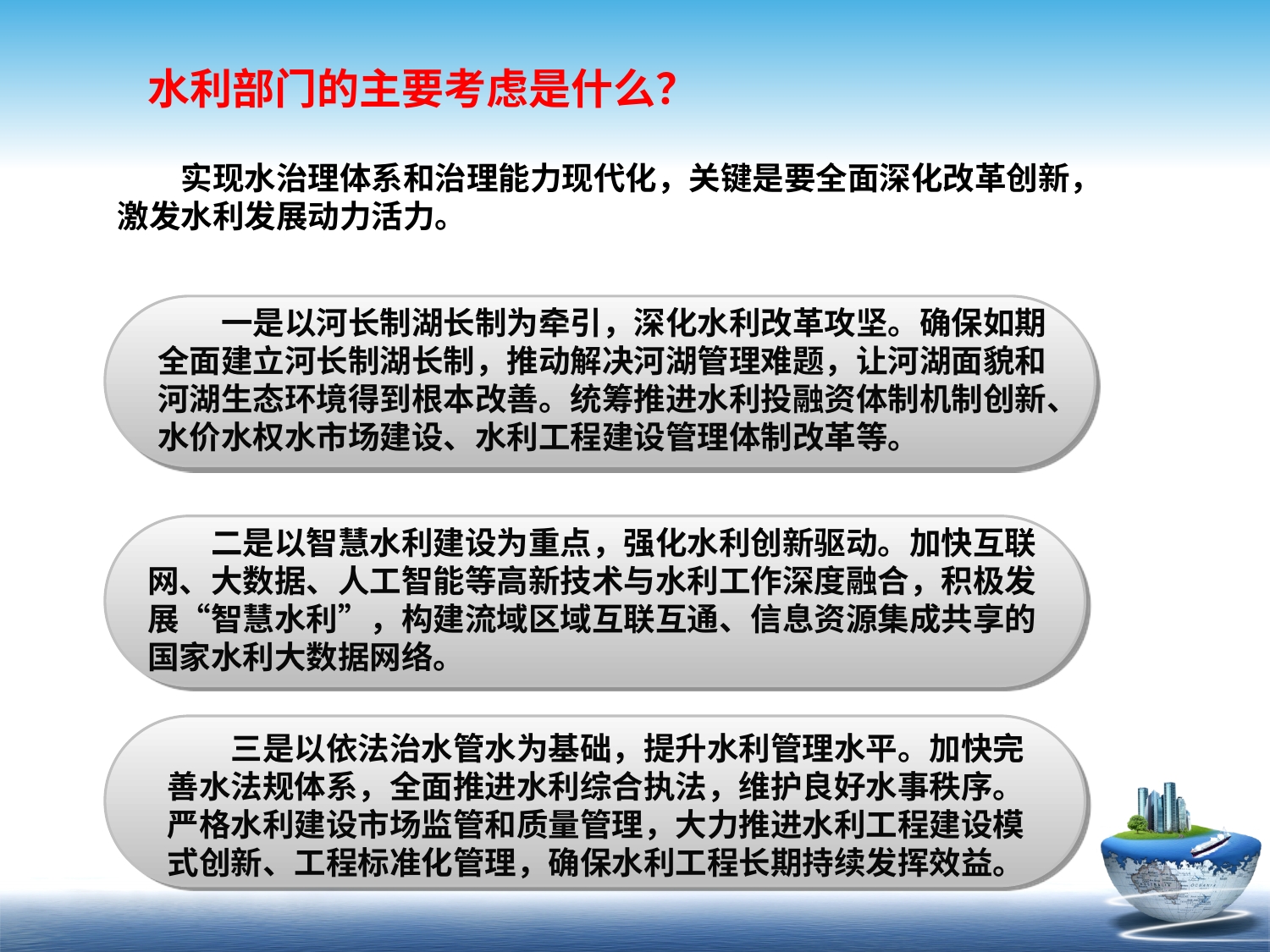

水利部门的主要考虑是什么？
# 实现水治理体系和治理能力现代化，关键是要全面深化改革创新，激发水利发展动力活力。

一是以河长制湖长制为牵引，深化水利改革攻坚。确保如期全面建立河长制湖长制，推动解决河湖管理难题，让河湖面貌和河湖生态环境得到根本改善。统筹推进水利投融资体制机制创新、水价水权水市场建设、水利工程建设管理体制改革等。

二是以智慧水利建设为重点，强化水利创新驱动。加快互联网、大数据、人工智能等高新技术与水利工作深度融合，积极发展“智慧水利”，构建流域区域互联互通、信息资源集成共享的国家水利大数据网络。

三是以依法治水管水为基础，提升水利管理水平。加快完善水法规体系，全面推进水利综合执法，维护良好水事秩序。严格水利建设市场监管和质量管理，大力推进水利工程建设模式创新、工程标准化管理，确保水利工程长期持续发挥效益。